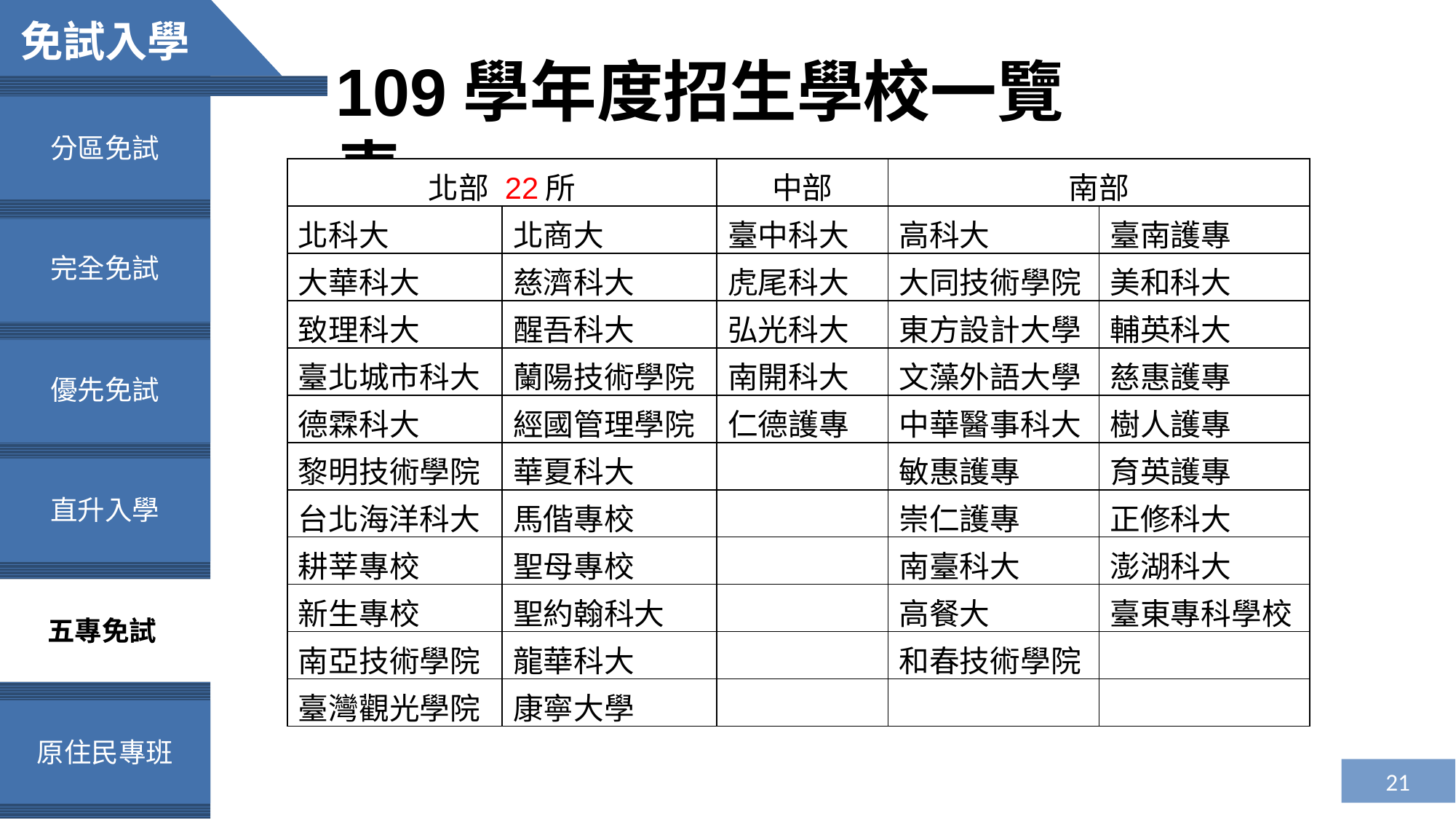

免試入學

109學年度招生學校一覽表

分區免試
| 北部 22所 |  | 中部 | 南部 |  |
| --- | --- | --- | --- | --- |
| 北科大 | 北商大 | 臺中科大 | 高科大 | 臺南護專 |
| 大華科大 | 慈濟科大 | 虎尾科大 | 大同技術學院 | 美和科大 |
| 致理科大 | 醒吾科大 | 弘光科大 | 東方設計大學 | 輔英科大 |
| 臺北城市科大 | 蘭陽技術學院 | 南開科大 | 文藻外語大學 | 慈惠護專 |
| 德霖科大 | 經國管理學院 | 仁德護專 | 中華醫事科大 | 樹人護專 |
| 黎明技術學院 | 華夏科大 |  | 敏惠護專 | 育英護專 |
| 台北海洋科大 | 馬偕專校 |  | 崇仁護專 | 正修科大 |
| 耕莘專校 | 聖母專校 |  | 南臺科大 | 澎湖科大 |
| 新生專校 | 聖約翰科大 |  | 高餐大 | 臺東專科學校 |
| 南亞技術學院 | 龍華科大 |  | 和春技術學院 |  |
| 臺灣觀光學院 | 康寧大學 |  |  |  |

完全免試

優先免試

直升入學

五專免試

原住民專班

21